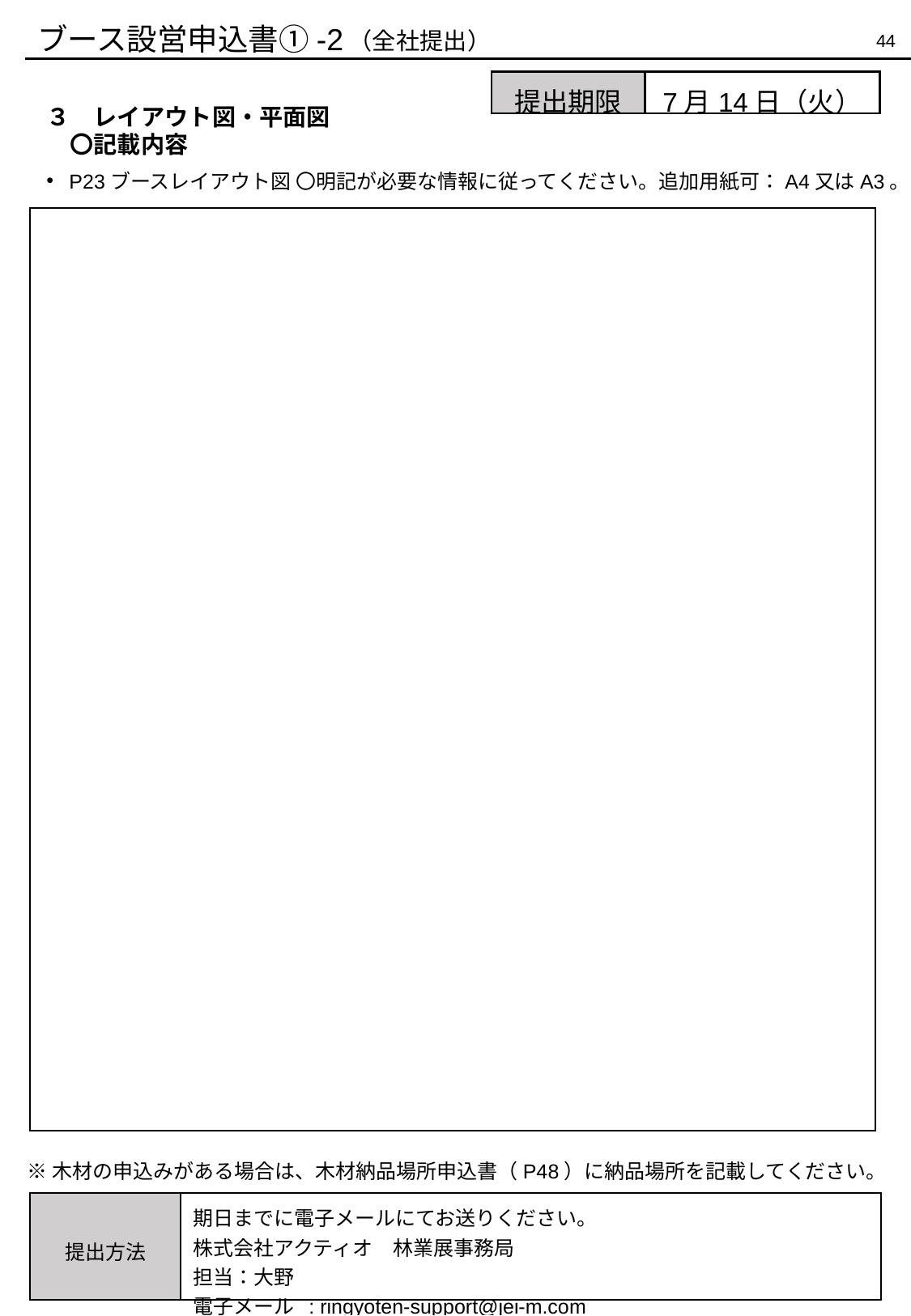

ブース設営申込書①-2
（全社提出）
44
| 提出期限 | 7月14日（火） |
| --- | --- |
３　レイアウト図・平面図
　〇記載内容
P23ブースレイアウト図 〇明記が必要な情報に従ってください。追加用紙可：A4又はA3。

※木材の申込みがある場合は、木材納品場所申込書（P48）に納品場所を記載してください。
| 提出方法 | 期日までに電子メールにてお送りください。 株式会社アクティオ　林業展事務局　 担当：大野 電子メール : ringyoten-support@jei-m.com |
| --- | --- |